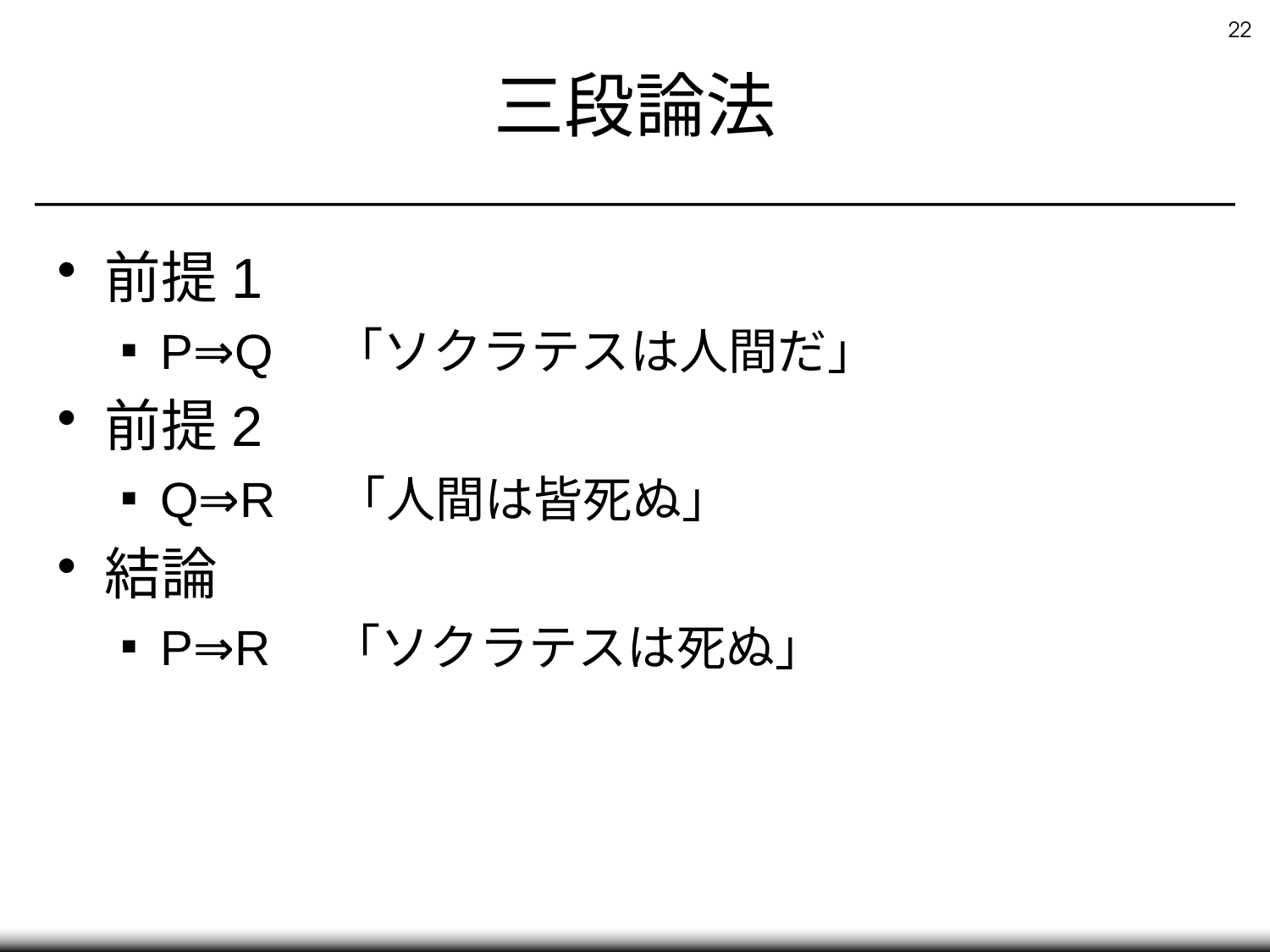

# 三段論法
前提1
P⇒Q　「ソクラテスは人間だ」
前提2
Q⇒R　「人間は皆死ぬ」
結論
P⇒R　「ソクラテスは死ぬ」